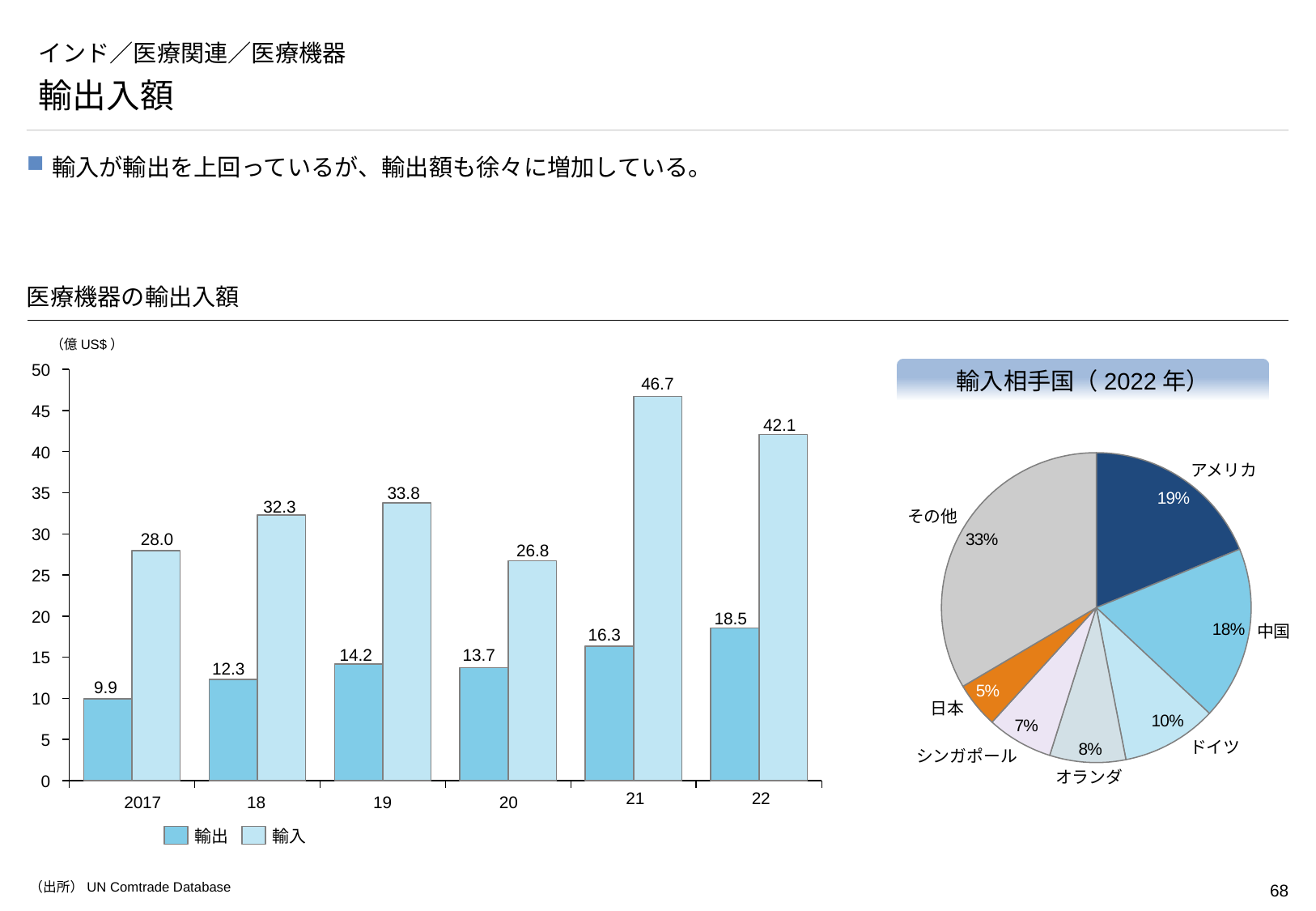

# インド／医療関連／医療機器
輸出入額
輸入が輸出を上回っているが、輸出額も徐々に増加している。
医療機器の輸出入額
（億US$）

### Chart

| Category |  |  |
|---|---|---|
輸入相手国（2022年）
50
46.7
45
42.1
40

### Chart

| Category |  |
|---|---|
アメリカ
35
33.8
32.3
その他
30
28.0
26.8
25
20
18.5
中国
16.3
14.2
13.7
15
12.3
9.9
10
日本
5
ドイツ
シンガポール
オランダ
0
21
22
19
20
2017
18
輸出
輸入

（出所）UN Comtrade Database